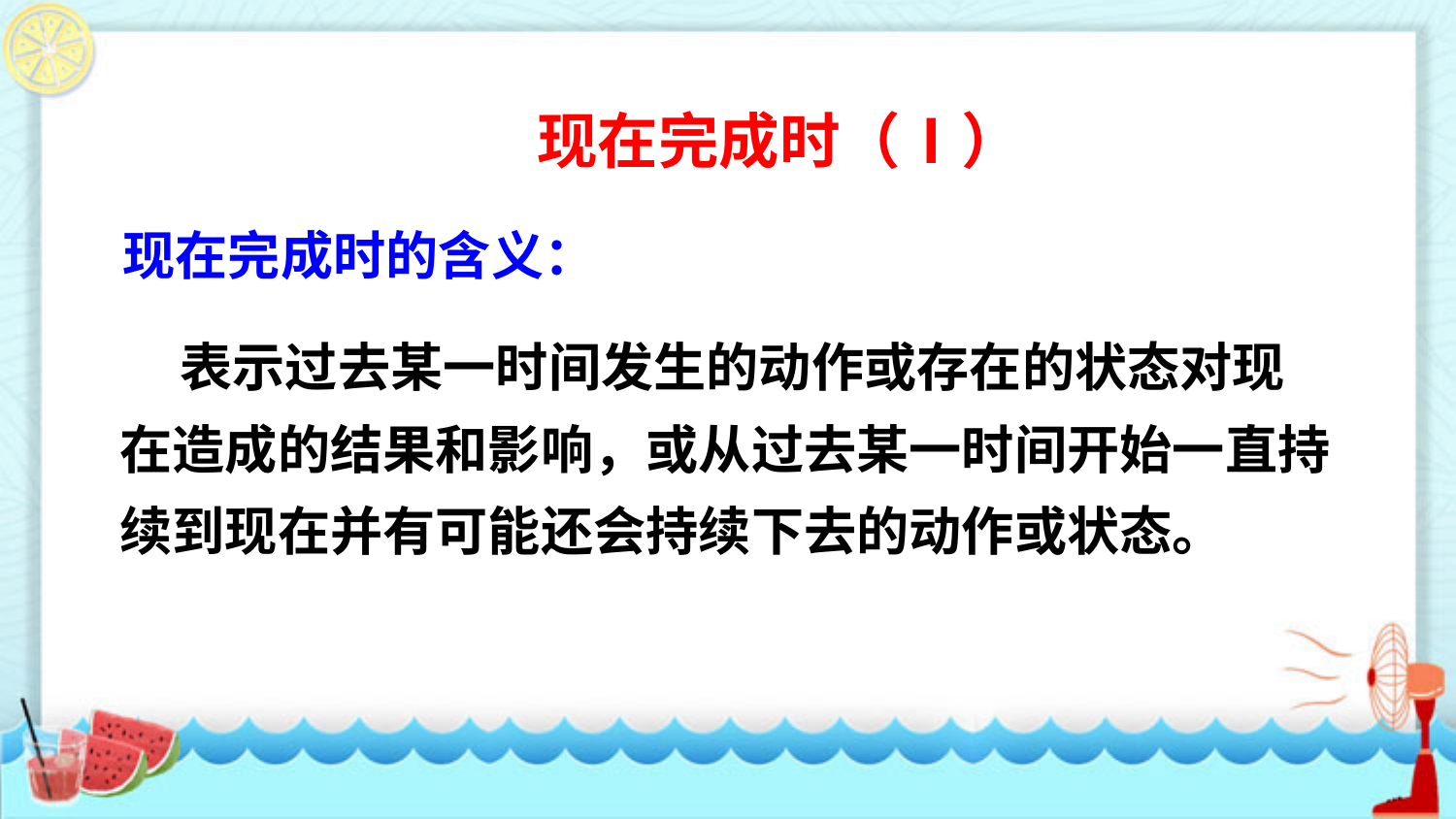

现在完成时（Ⅰ）
现在完成时的含义：
    表示过去某一时间发生的动作或存在的状态对现在造成的结果和影响，或从过去某一时间开始一直持续到现在并有可能还会持续下去的动作或状态。